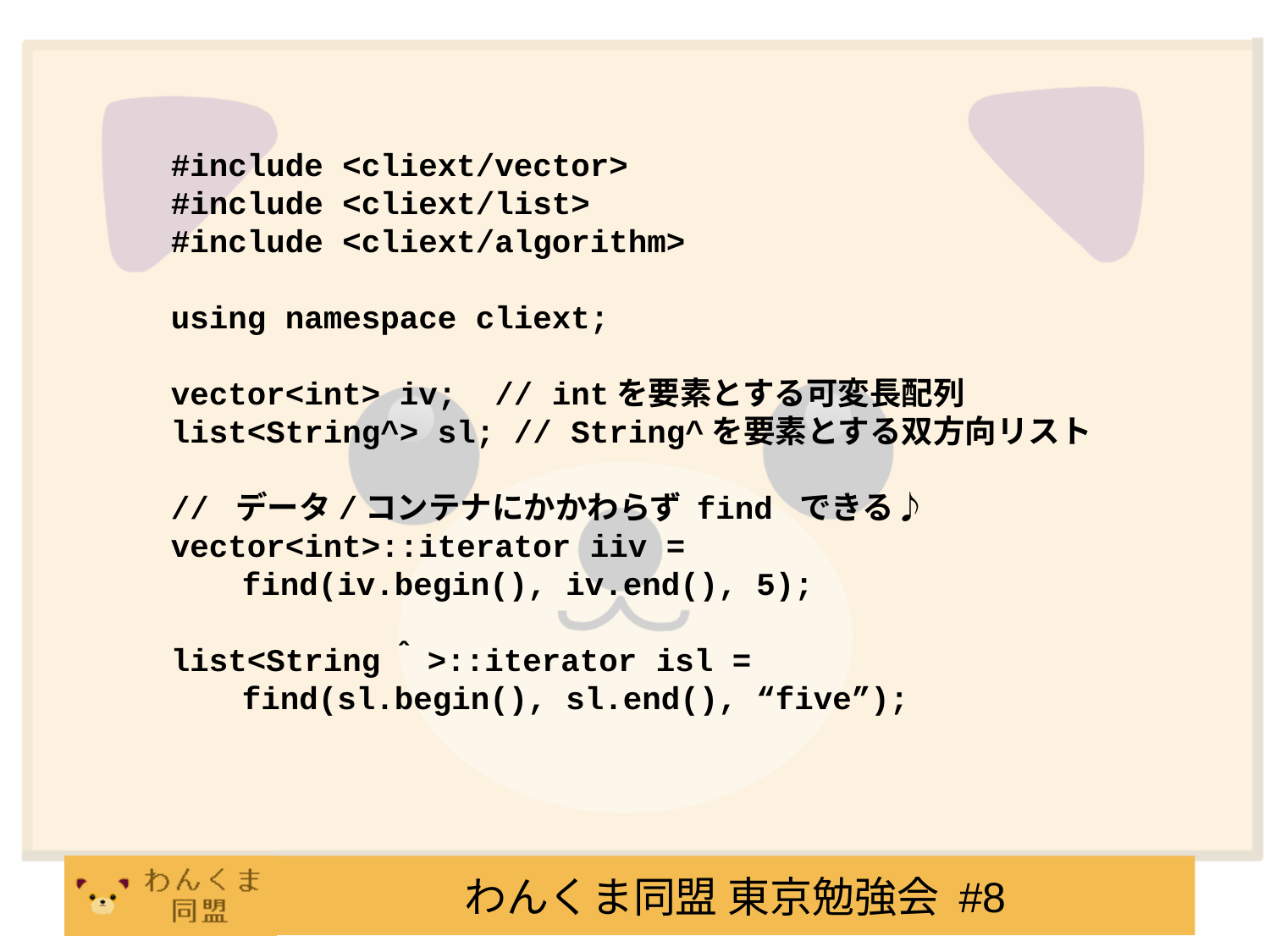

#include <cliext/vector>
#include <cliext/list>
#include <cliext/algorithm>

using namespace cliext;

vector<int> iv;  // intを要素とする可変長配列
list<String^> sl; // String^を要素とする双方向リスト

// データ/コンテナにかかわらず find できる♪
vector<int>::iterator iiv =
　　find(iv.begin(), iv.end(), 5);

list<String＾>::iterator isl =
　　find(sl.begin(), sl.end(), “five”);